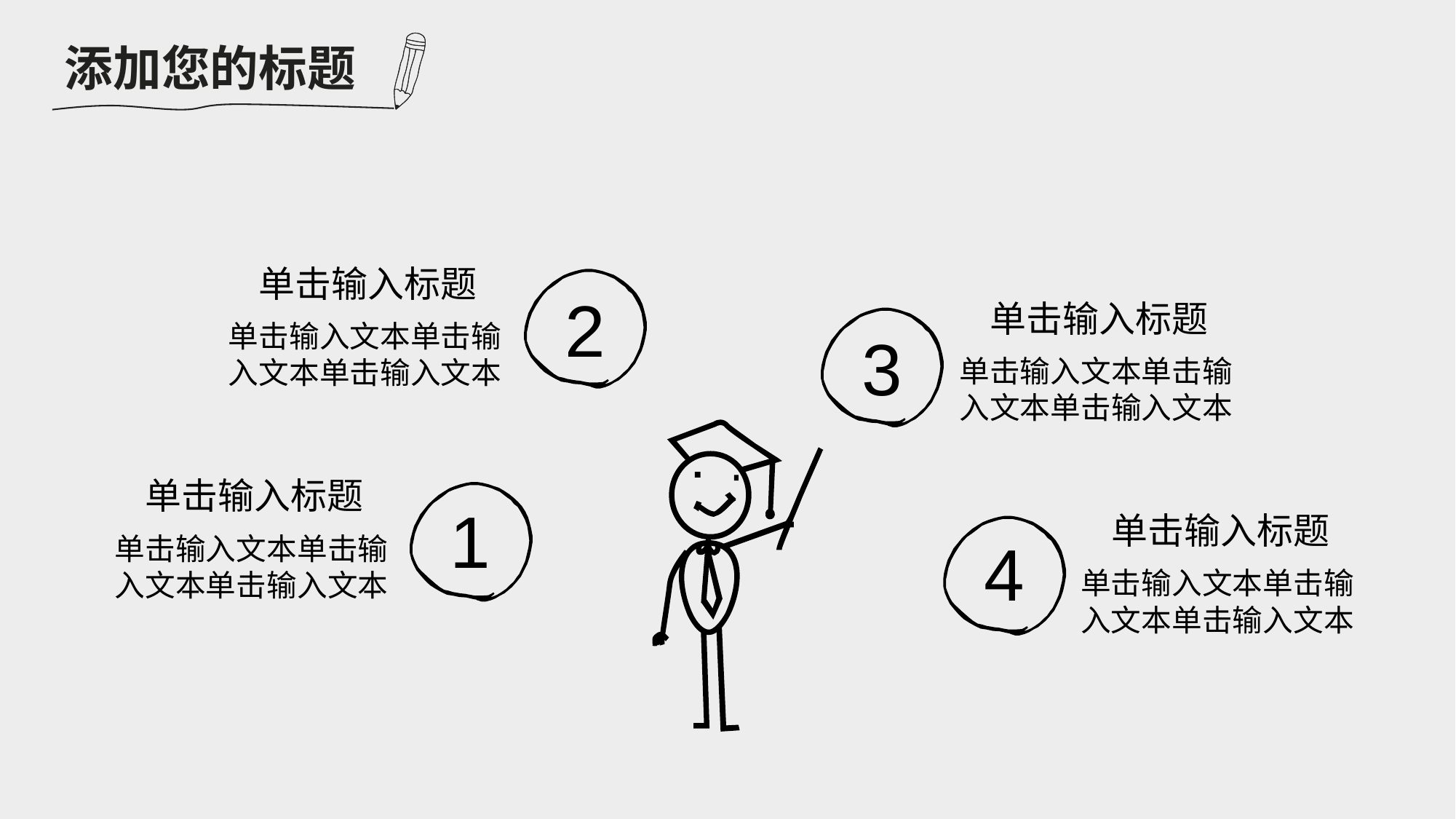

添加您的标题

单击输入标题

2
单击输入标题

单击输入文本单击输入文本单击输入文本
3
单击输入文本单击输入文本单击输入文本

单击输入标题

1
单击输入标题

4
单击输入文本单击输入文本单击输入文本
单击输入文本单击输入文本单击输入文本